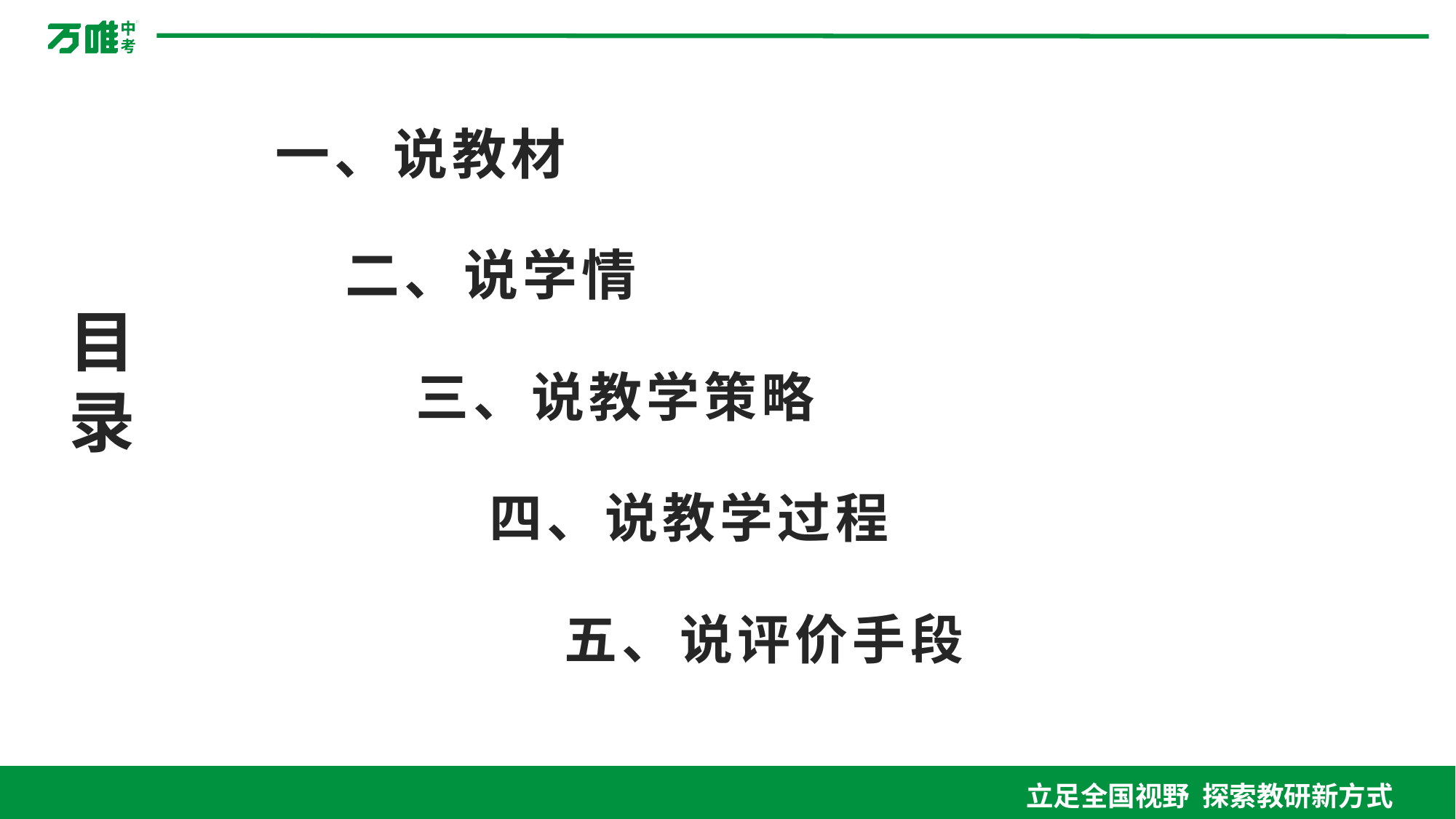

一、说教材
二、说学情
# 目 录
三、说教学策略
四、说教学过程
五、说评价手段